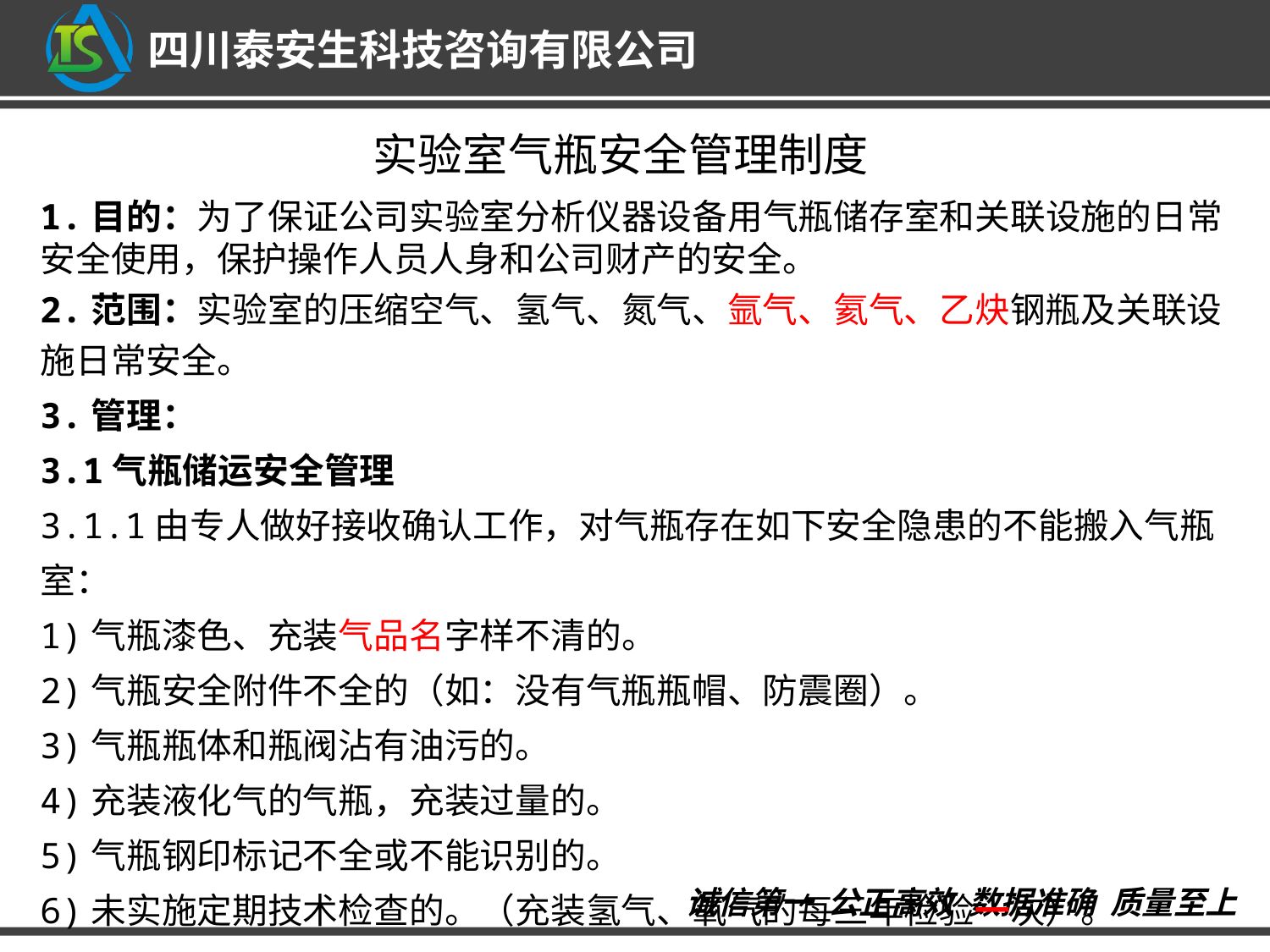

实验室气瓶安全管理制度
1.目的：为了保证公司实验室分析仪器设备用气瓶储存室和关联设施的日常安全使用，保护操作人员人身和公司财产的安全。
2.范围：实验室的压缩空气、氢气、氮气、氩气、氦气、乙炔钢瓶及关联设施日常安全。
3.管理：
3.1气瓶储运安全管理
3.1.1由专人做好接收确认工作，对气瓶存在如下安全隐患的不能搬入气瓶室：
1)气瓶漆色、充装气品名字样不清的。
2)气瓶安全附件不全的（如：没有气瓶瓶帽、防震圈）。
3)气瓶瓶体和瓶阀沾有油污的。
4)充装液化气的气瓶，充装过量的。
5)气瓶钢印标记不全或不能识别的。
6)未实施定期技术检查的。（充装氢气、氧气的每三年检验一次）。